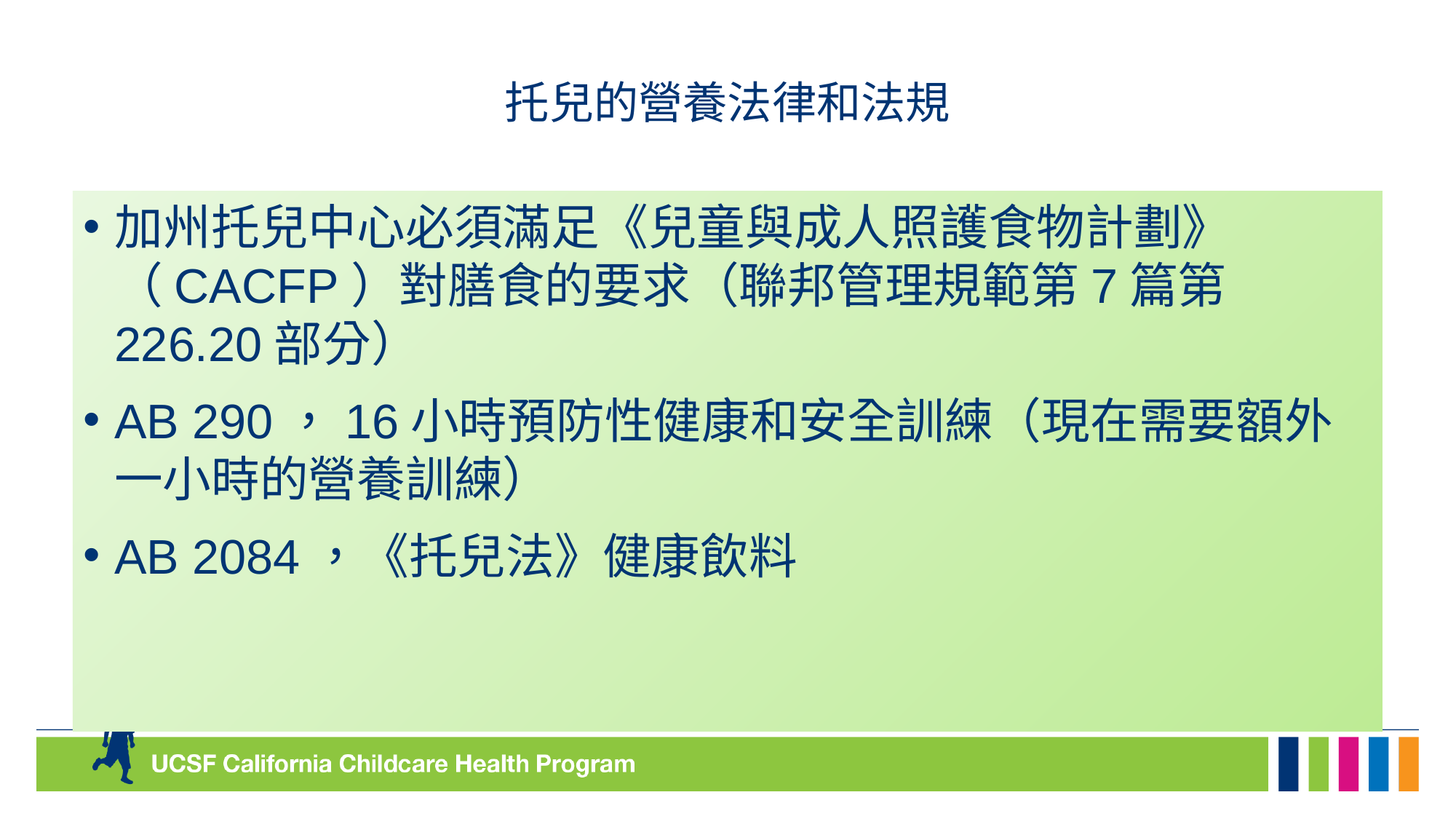

# 托兒的營養法律和法規
加州托兒中心必須滿足《兒童與成人照護食物計劃》（CACFP）對膳食的要求（聯邦管理規範第7篇第226.20部分）
AB 290，16小時預防性健康和安全訓練（現在需要額外一小時的營養訓練）
AB 2084，《托兒法》健康飲料